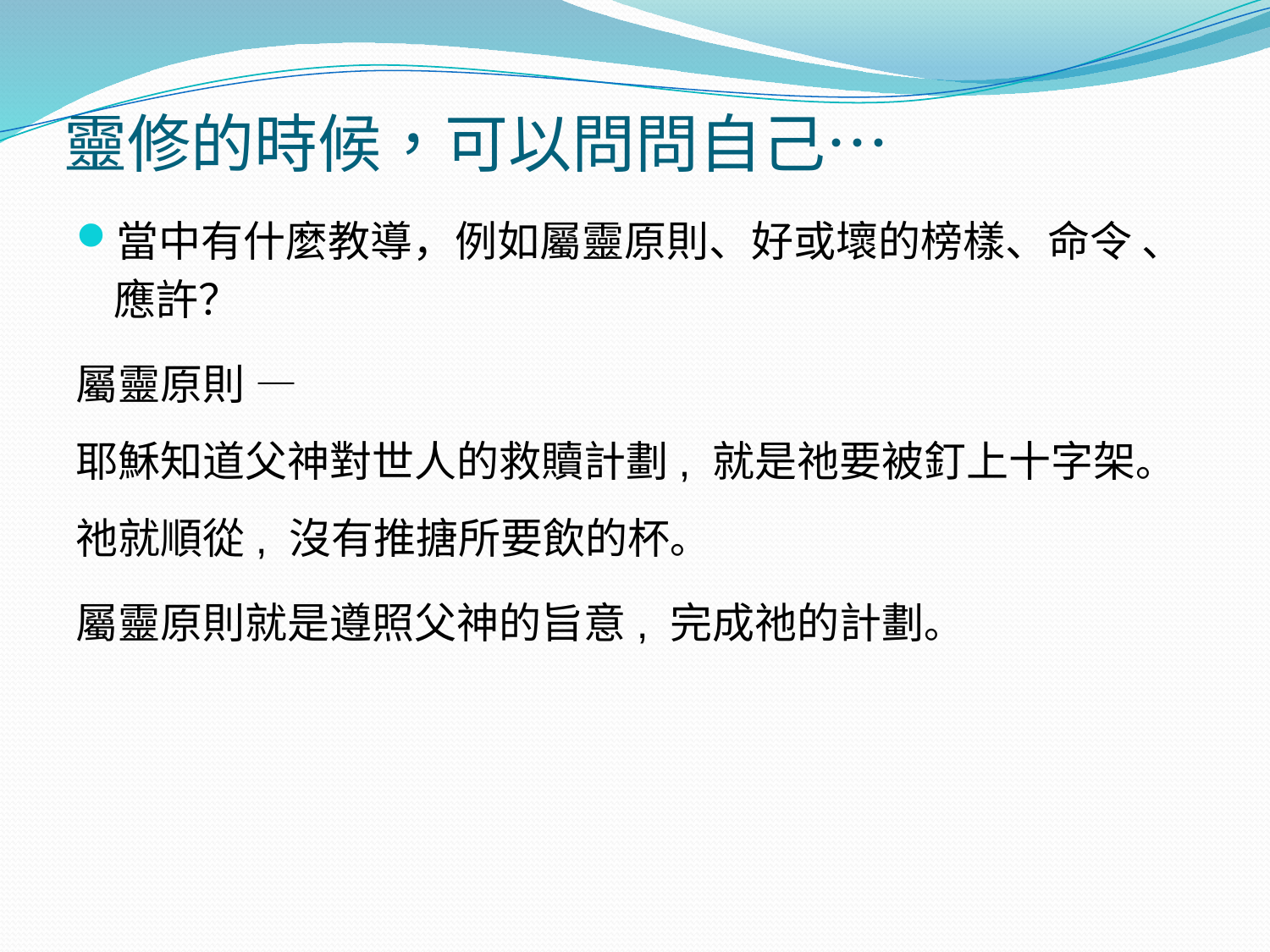

# 靈修的時候，可以問問⾃⼰…
當中有什麼教導，例如屬靈原則、好或壞的榜樣、命令 、 應許？
屬靈原則 —
耶穌知道父神對世人的救贖計劃, 就是祂要被釘上十字架。
祂就順從, 沒有推搪所要飲的杯。
屬靈原則就是遵照父神的旨意, 完成祂的計劃。